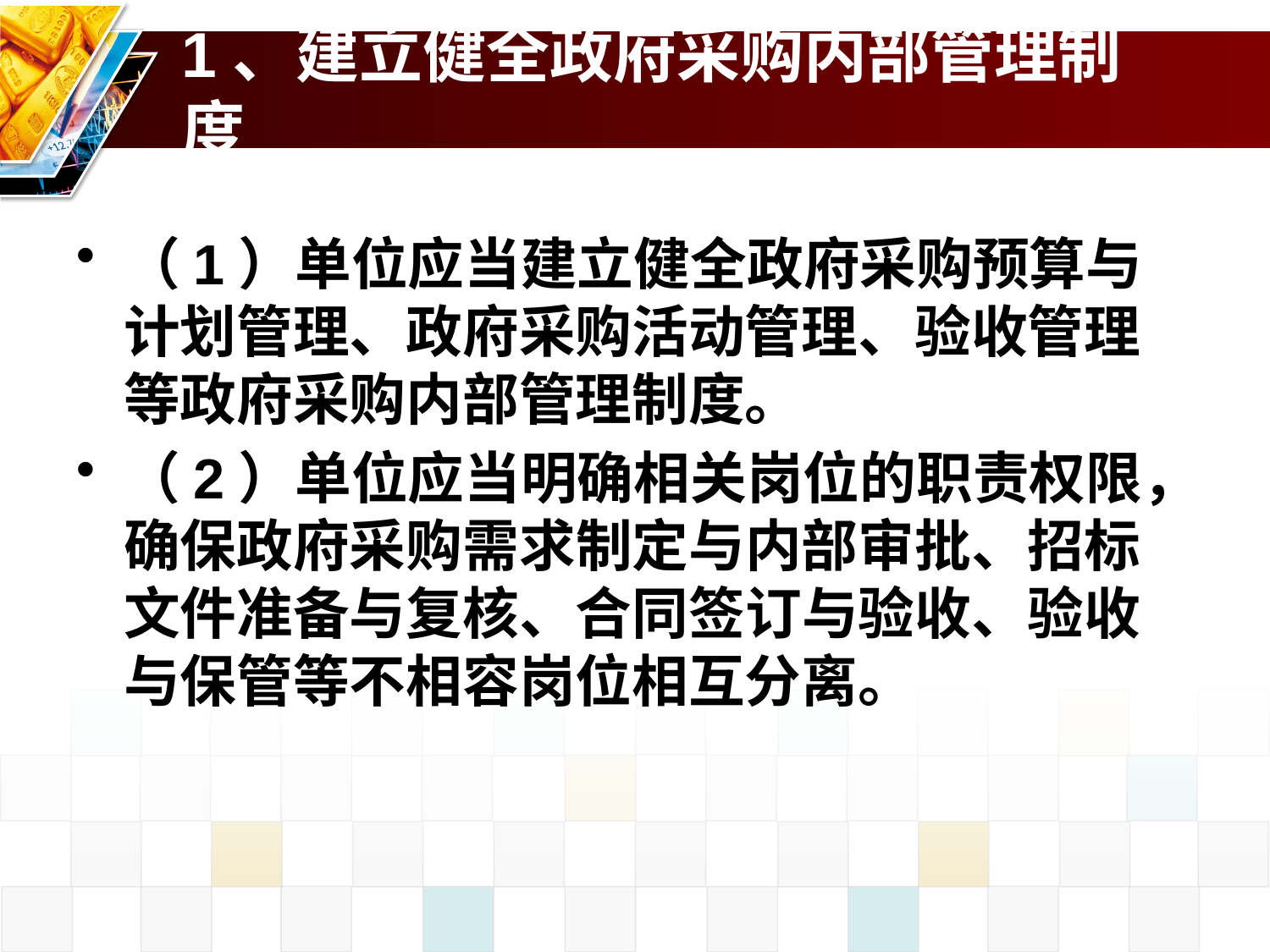

# 1、建立健全政府采购内部管理制度
（1）单位应当建立健全政府采购预算与计划管理、政府采购活动管理、验收管理等政府采购内部管理制度。
（2）单位应当明确相关岗位的职责权限，确保政府采购需求制定与内部审批、招标文件准备与复核、合同签订与验收、验收与保管等不相容岗位相互分离。